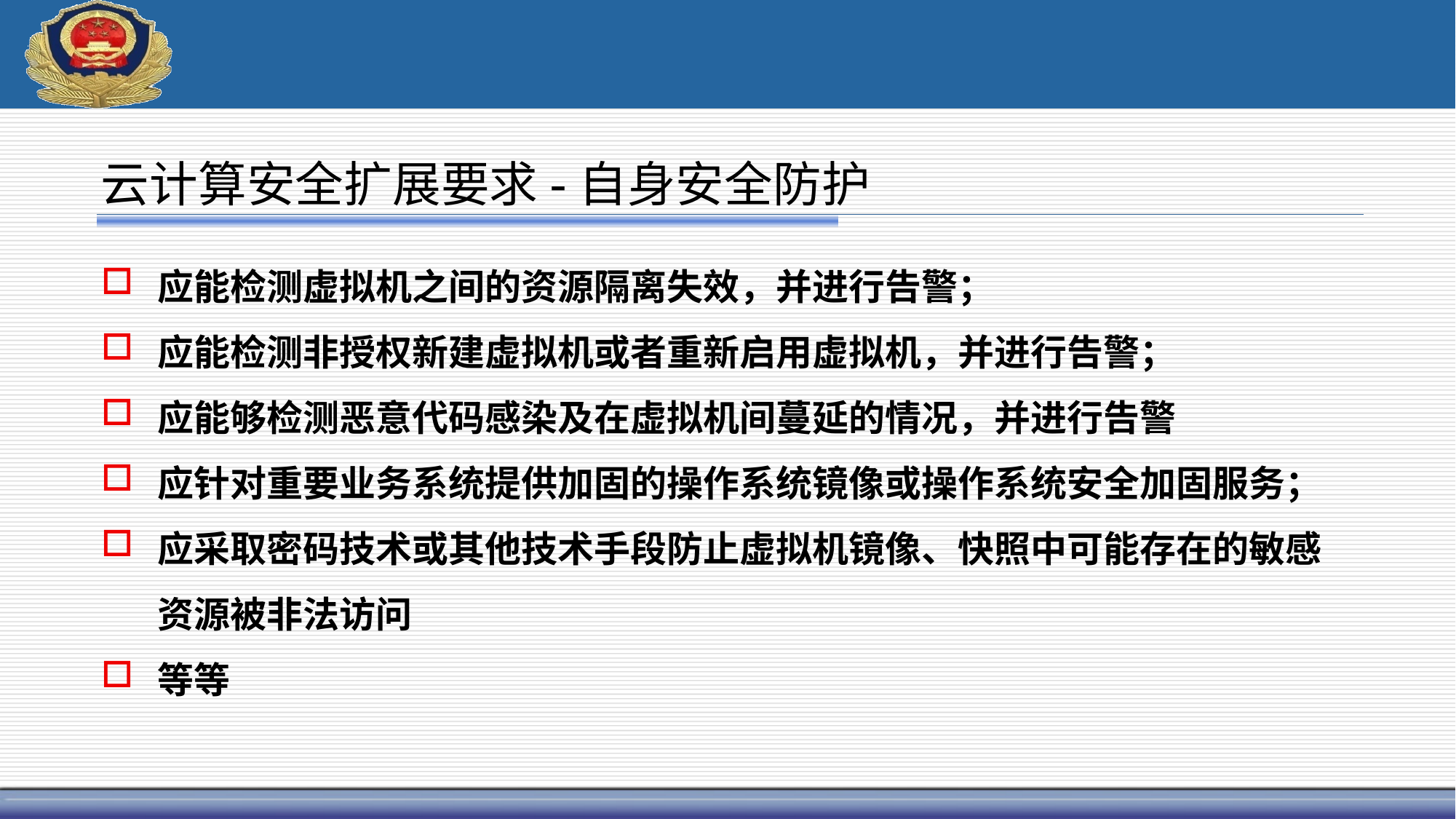

# 云计算安全扩展要求-自身安全防护
应能检测虚拟机之间的资源隔离失效，并进行告警；
应能检测非授权新建虚拟机或者重新启用虚拟机，并进行告警；
应能够检测恶意代码感染及在虚拟机间蔓延的情况，并进行告警
应针对重要业务系统提供加固的操作系统镜像或操作系统安全加固服务；
应采取密码技术或其他技术手段防止虚拟机镜像、快照中可能存在的敏感资源被非法访问
等等